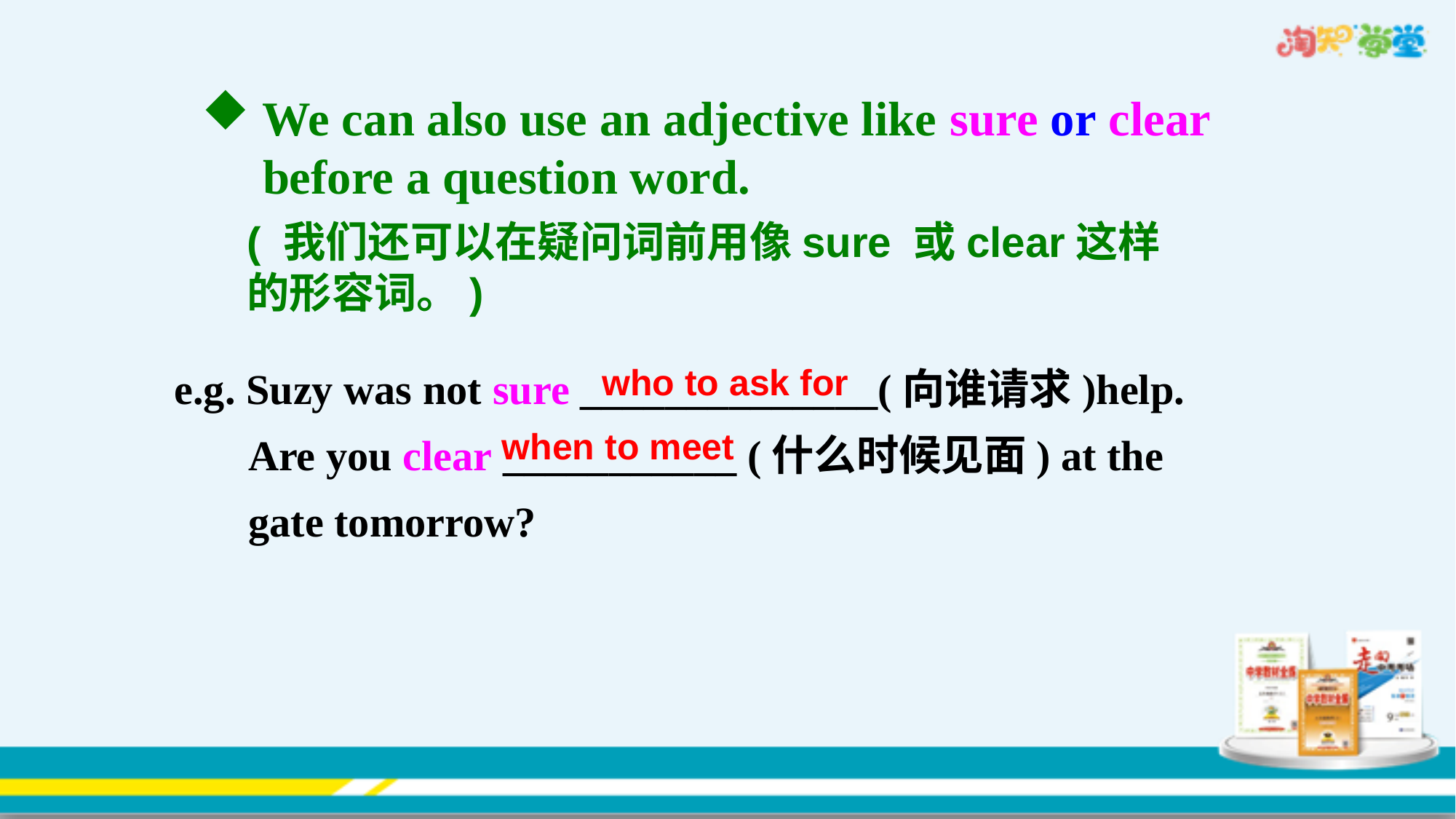

We can also use an adjective like sure or clear
     before a question word.
( 我们还可以在疑问词前用像sure 或clear这样的形容词。)
e.g. Suzy was not sure ______________(向谁请求)help.
       Are you clear ___________ (什么时候见面) at the
       gate tomorrow?
who to ask for
when to meet